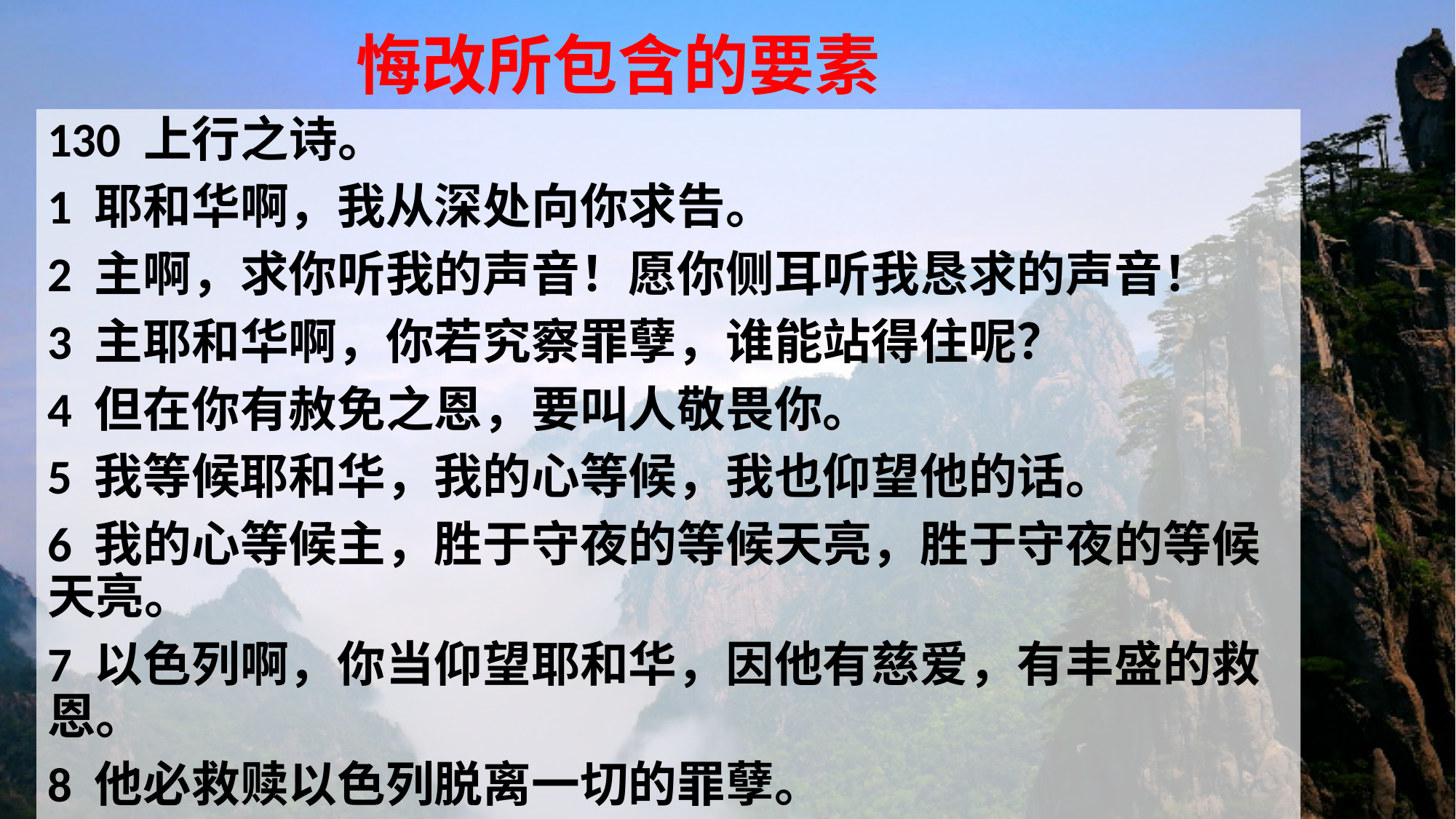

# 悔改所包含的要素
130 上行之诗。
1 耶和华啊，我从深处向你求告。
2 主啊，求你听我的声音！愿你侧耳听我恳求的声音！
3 主耶和华啊，你若究察罪孽，谁能站得住呢？
4 但在你有赦免之恩，要叫人敬畏你。
5 我等候耶和华，我的心等候，我也仰望他的话。
6 我的心等候主，胜于守夜的等候天亮，胜于守夜的等候天亮。
7 以色列啊，你当仰望耶和华，因他有慈爱，有丰盛的救恩。
8 他必救赎以色列脱离一切的罪孽。